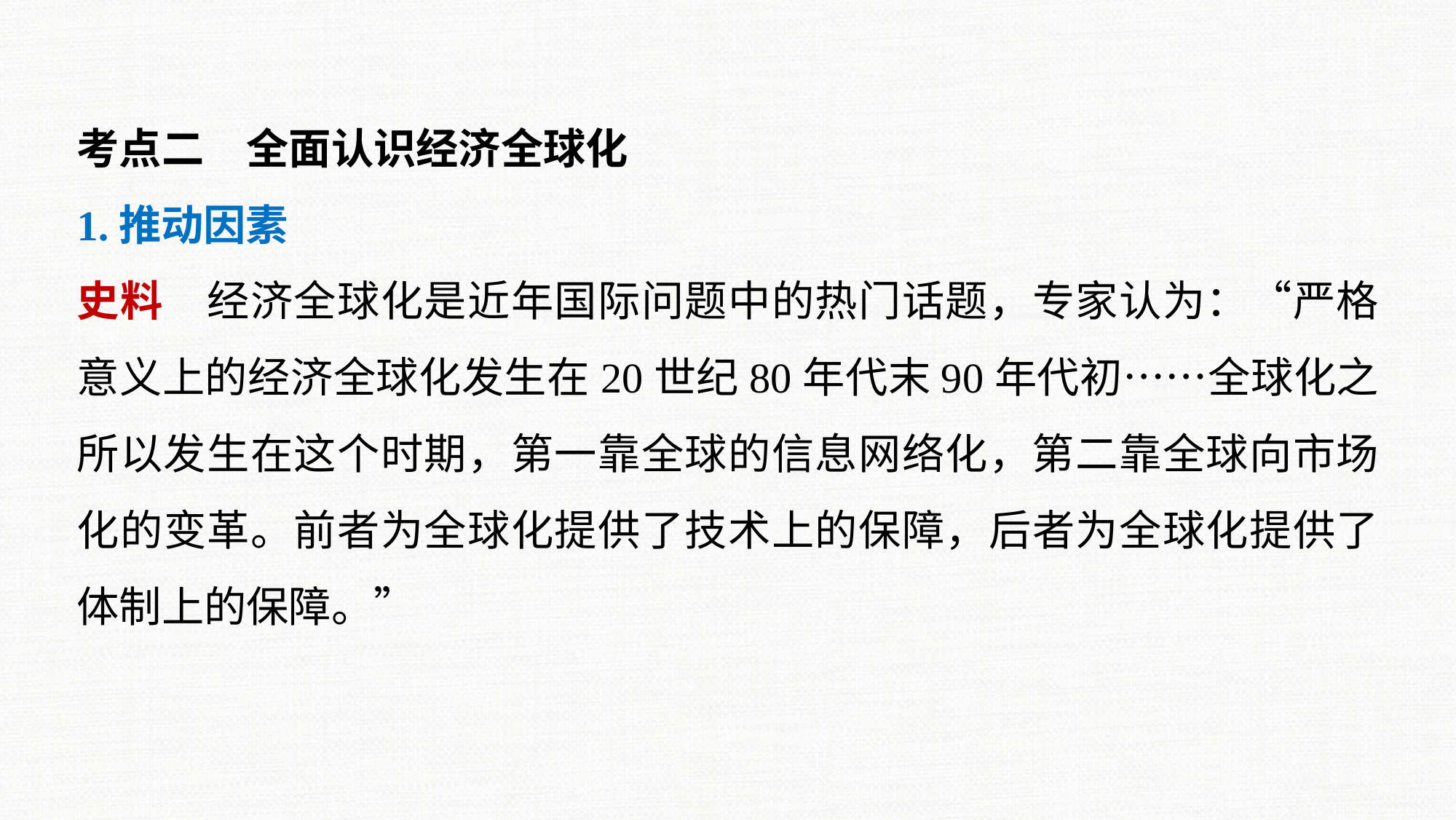

考点二　全面认识经济全球化
1.推动因素
史料　经济全球化是近年国际问题中的热门话题，专家认为：“严格意义上的经济全球化发生在20世纪80年代末90年代初……全球化之所以发生在这个时期，第一靠全球的信息网络化，第二靠全球向市场化的变革。前者为全球化提供了技术上的保障，后者为全球化提供了体制上的保障。”